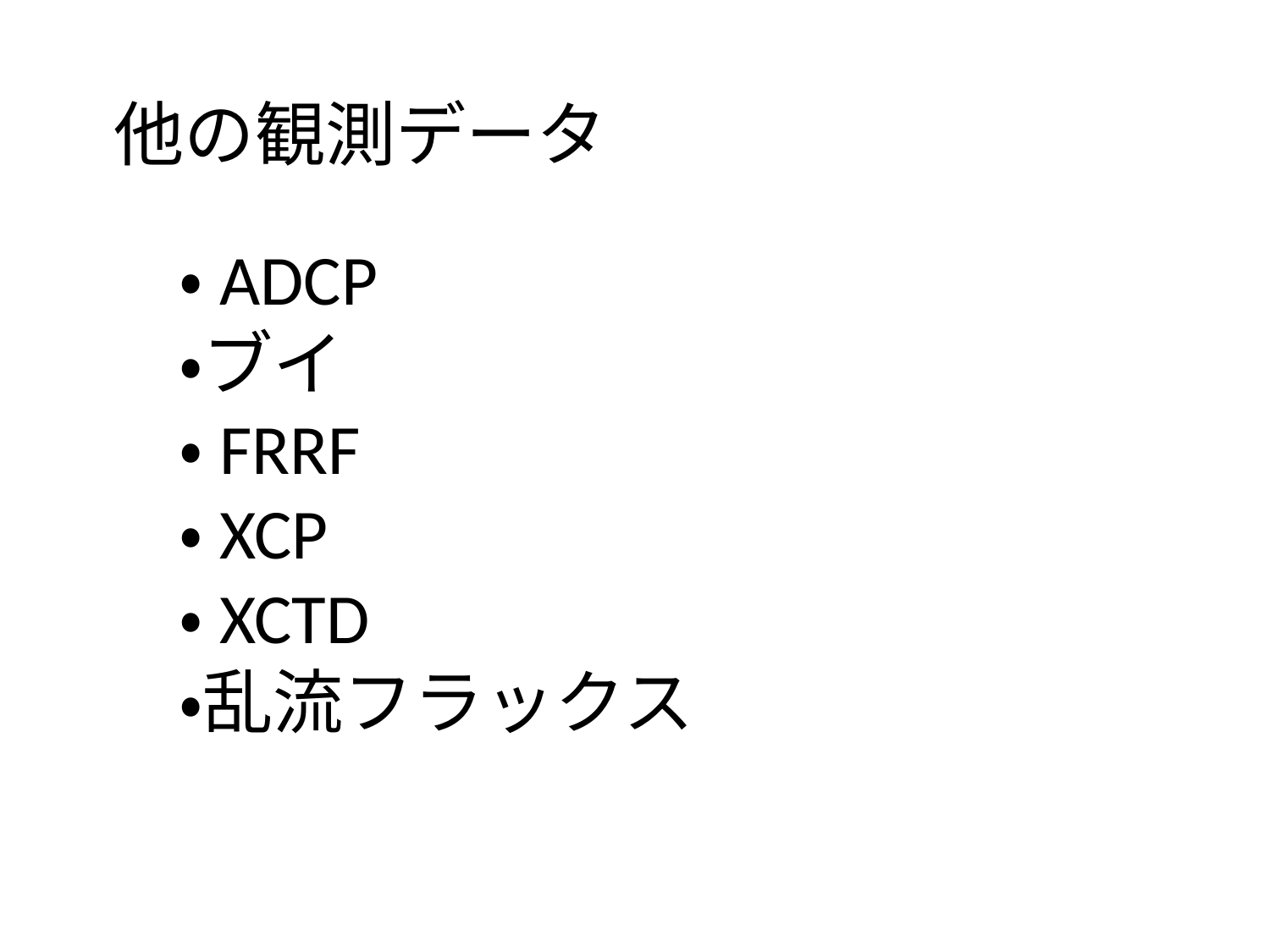

他の観測データ
・ADCP
・ブイ
・FRRF
・XCP
・XCTD
・乱流フラックス